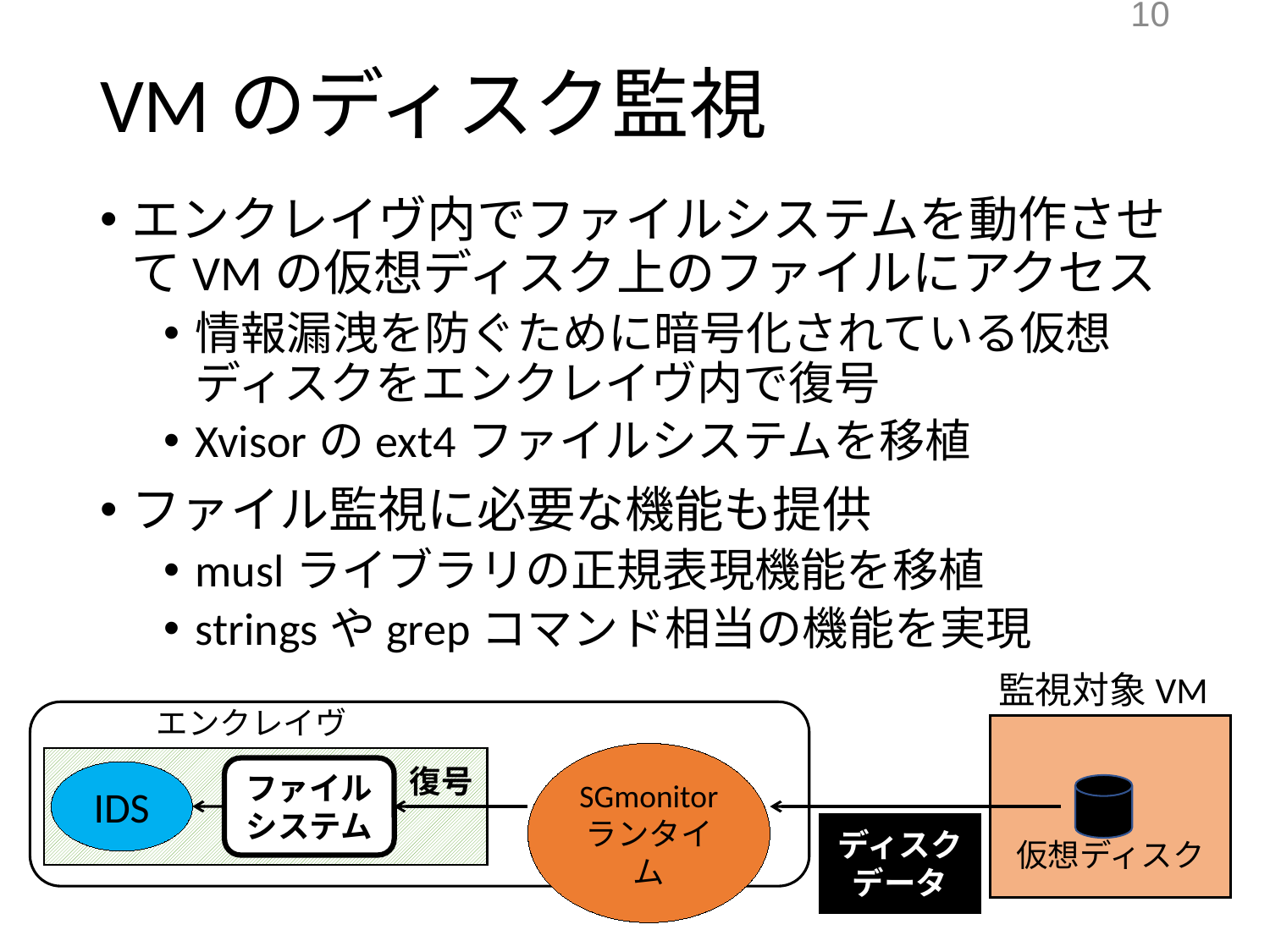

10
# VMのディスク監視
エンクレイヴ内でファイルシステムを動作させてVMの仮想ディスク上のファイルにアクセス
情報漏洩を防ぐために暗号化されている仮想ディスクをエンクレイヴ内で復号
Xvisorのext4ファイルシステムを移植
ファイル監視に必要な機能も提供
muslライブラリの正規表現機能を移植
stringsやgrepコマンド相当の機能を実現
監視対象VM
エンクレイヴ

SGmonitor
ランタイム

復号
ファイル
システム
IDS

ディスク
データ
仮想ディスク